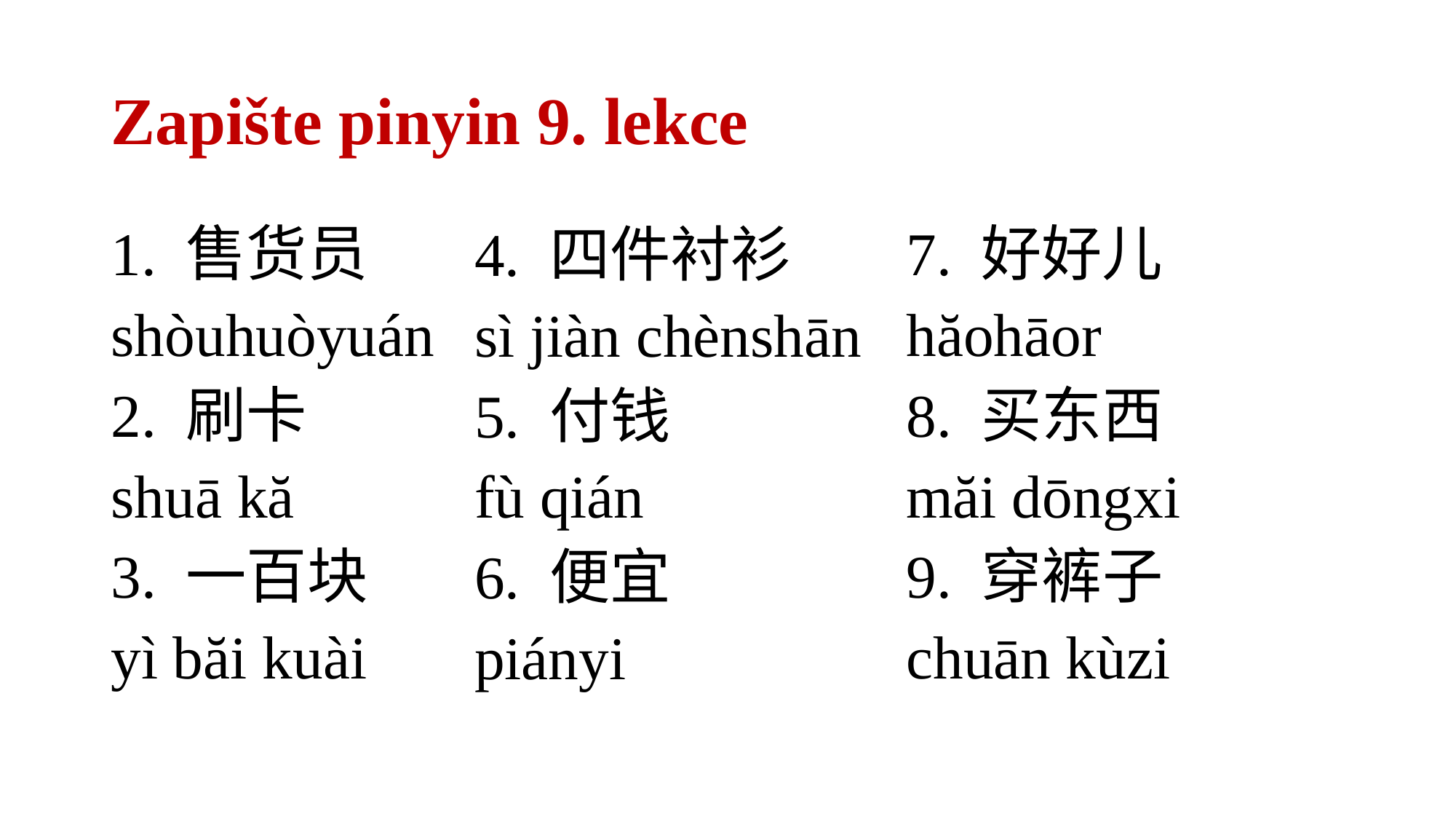

# Zapište pinyin 9. lekce
1. 售货员
shòuhuòyuán
2. 刷卡
shuā kă
3. 一百块
yì băi kuài
7. 好好儿
hăohāor
8. 买东西
măi dōngxi
9. 穿裤子
chuān kùzi
4. 四件衬衫
sì jiàn chènshān
5. 付钱
fù qián
6. 便宜
piányi